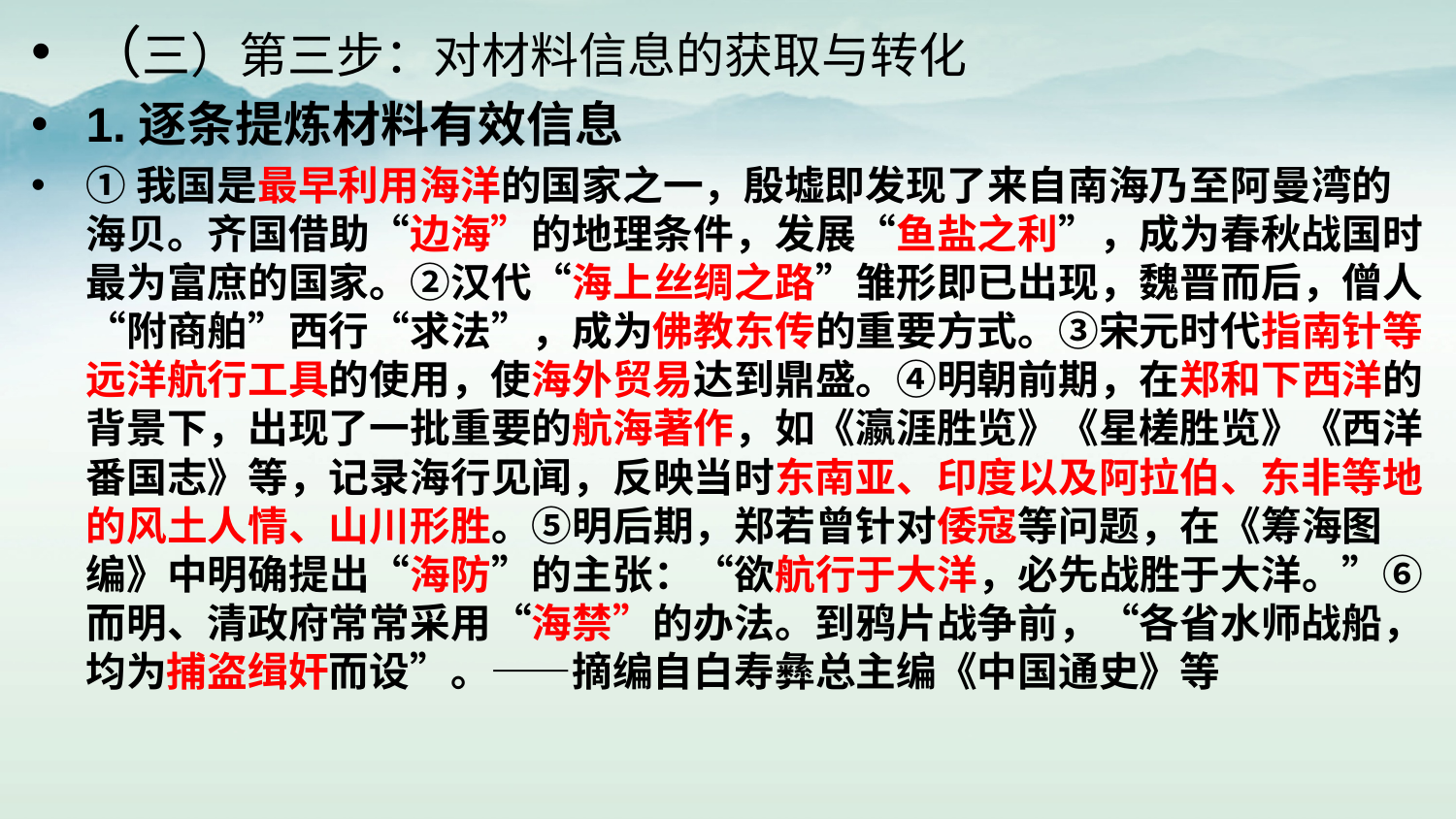

（三）第三步：对材料信息的获取与转化
1.逐条提炼材料有效信息
①我国是最早利用海洋的国家之一，殷墟即发现了来自南海乃至阿曼湾的海贝。齐国借助“边海”的地理条件，发展“鱼盐之利”，成为春秋战国时最为富庶的国家。②汉代“海上丝绸之路”雏形即已出现，魏晋而后，僧人“附商舶”西行“求法”，成为佛教东传的重要方式。③宋元时代指南针等远洋航行工具的使用，使海外贸易达到鼎盛。④明朝前期，在郑和下西洋的背景下，出现了一批重要的航海著作，如《瀛涯胜览》《星槎胜览》《西洋番国志》等，记录海行见闻，反映当时东南亚、印度以及阿拉伯、东非等地的风土人情、山川形胜。⑤明后期，郑若曾针对倭寇等问题，在《筹海图编》中明确提出“海防”的主张：“欲航行于大洋，必先战胜于大洋。”⑥而明、清政府常常采用“海禁”的办法。到鸦片战争前，“各省水师战船，均为捕盗缉奸而设”。——摘编自白寿彝总主编《中国通史》等